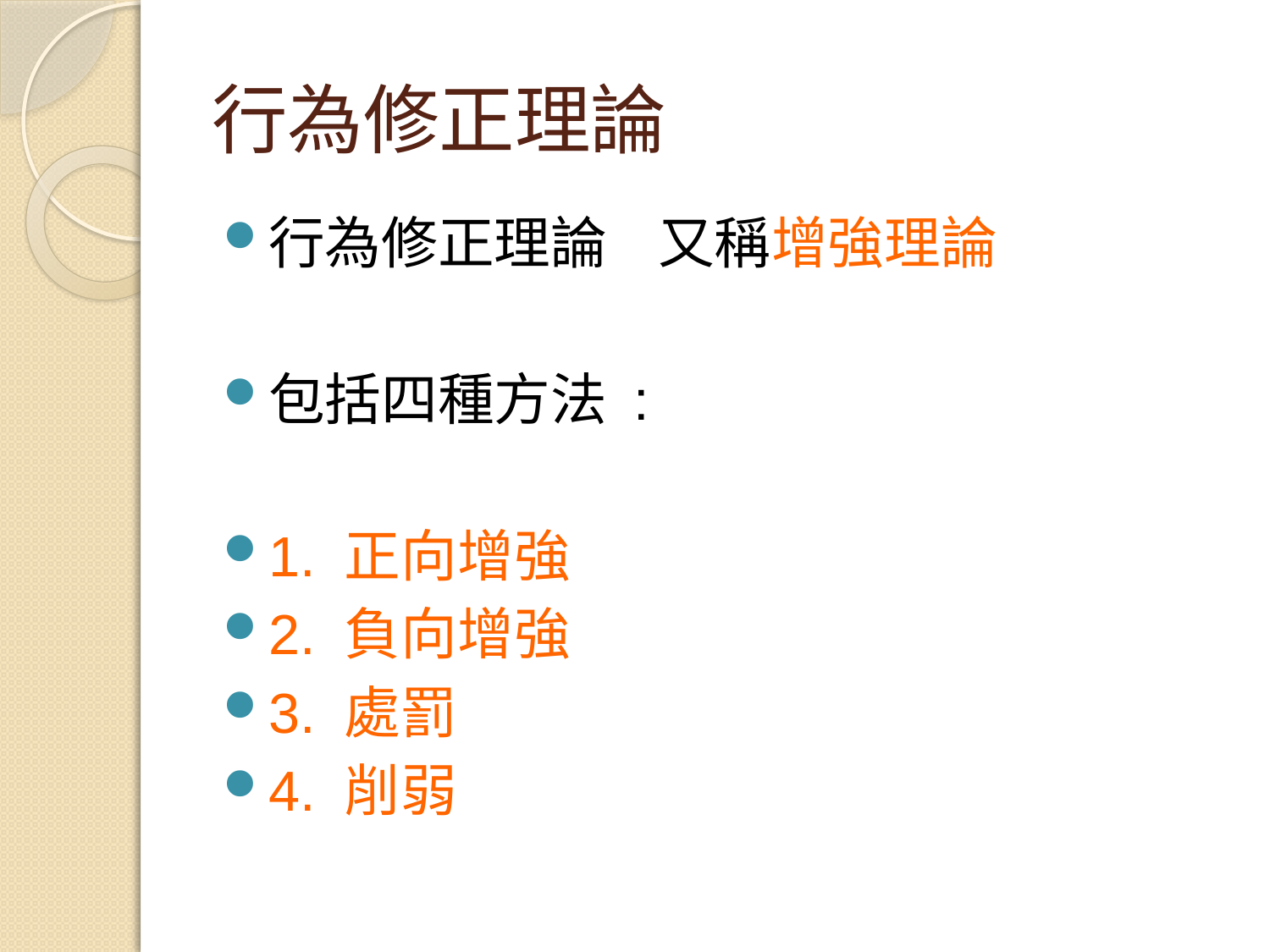

# 行為修正理論
行為修正理論    又稱增強理論

包括四種方法 :

1. 正向增強
2. 負向增強
3. 處罰
4. 削弱